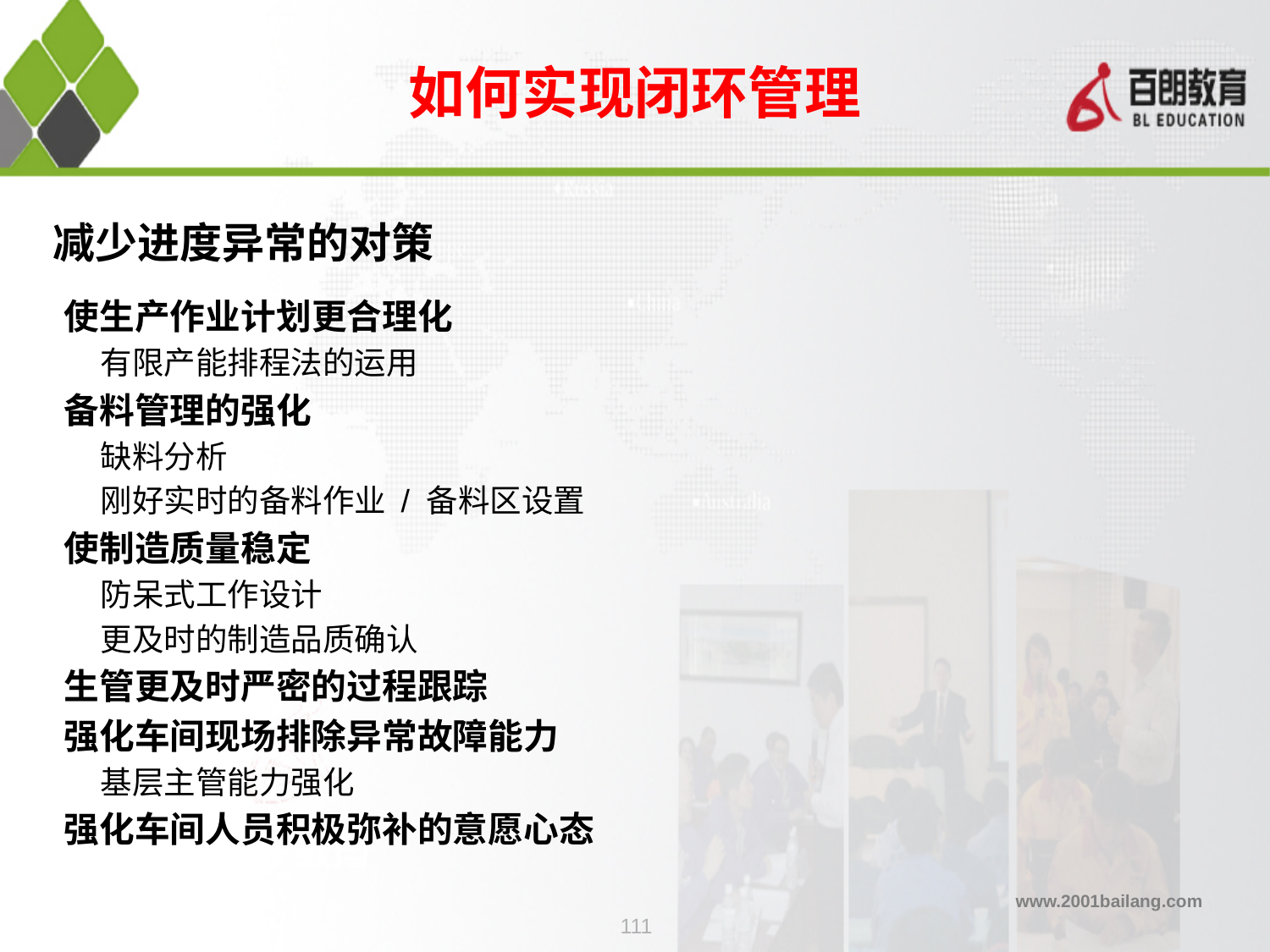

如何实现闭环管理
# 减少进度异常的对策
使生产作业计划更合理化
    有限产能排程法的运用
备料管理的强化
    缺料分析
    刚好实时的备料作业 / 备料区设置
使制造质量稳定
    防呆式工作设计
    更及时的制造品质确认
生管更及时严密的过程跟踪
强化车间现场排除异常故障能力
    基层主管能力强化
强化车间人员积极弥补的意愿心态
111